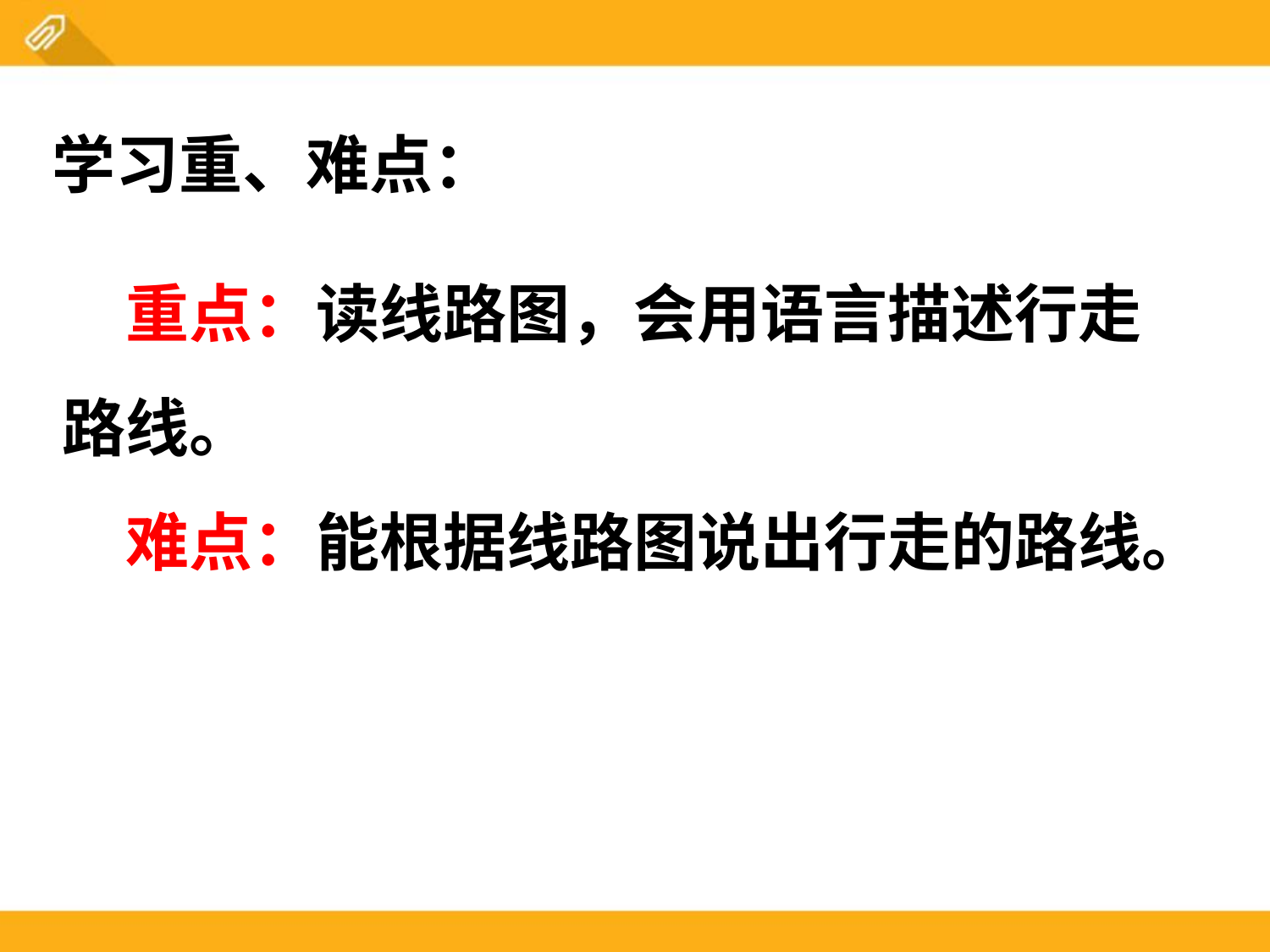

学习重、难点：
重点：读线路图，会用语言描述行走路线。
难点：能根据线路图说出行走的路线。